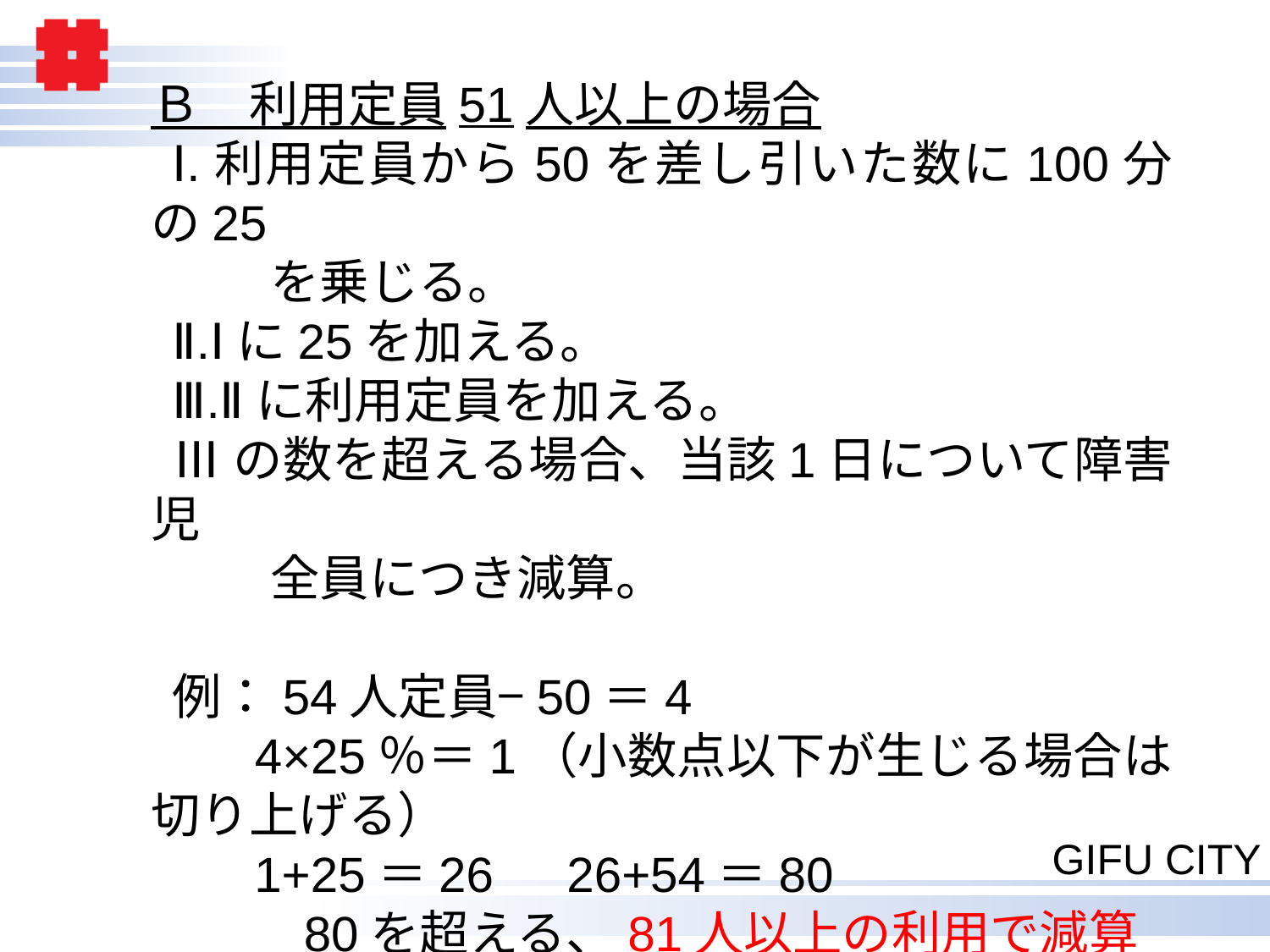

Ｂ　利用定員51人以上の場合
Ⅰ.利用定員から50を差し引いた数に100分の25
　　を乗じる。
Ⅱ.Ⅰに25を加える。
Ⅲ.Ⅱに利用定員を加える。
Ⅲの数を超える場合、当該1日について障害児
　　全員につき減算。

例：54人定員−50＝4
　4×25％＝1（小数点以下が生じる場合は切り上げる）
　1+25＝26　26+54＝80
　　80を超える、81人以上の利用で減算